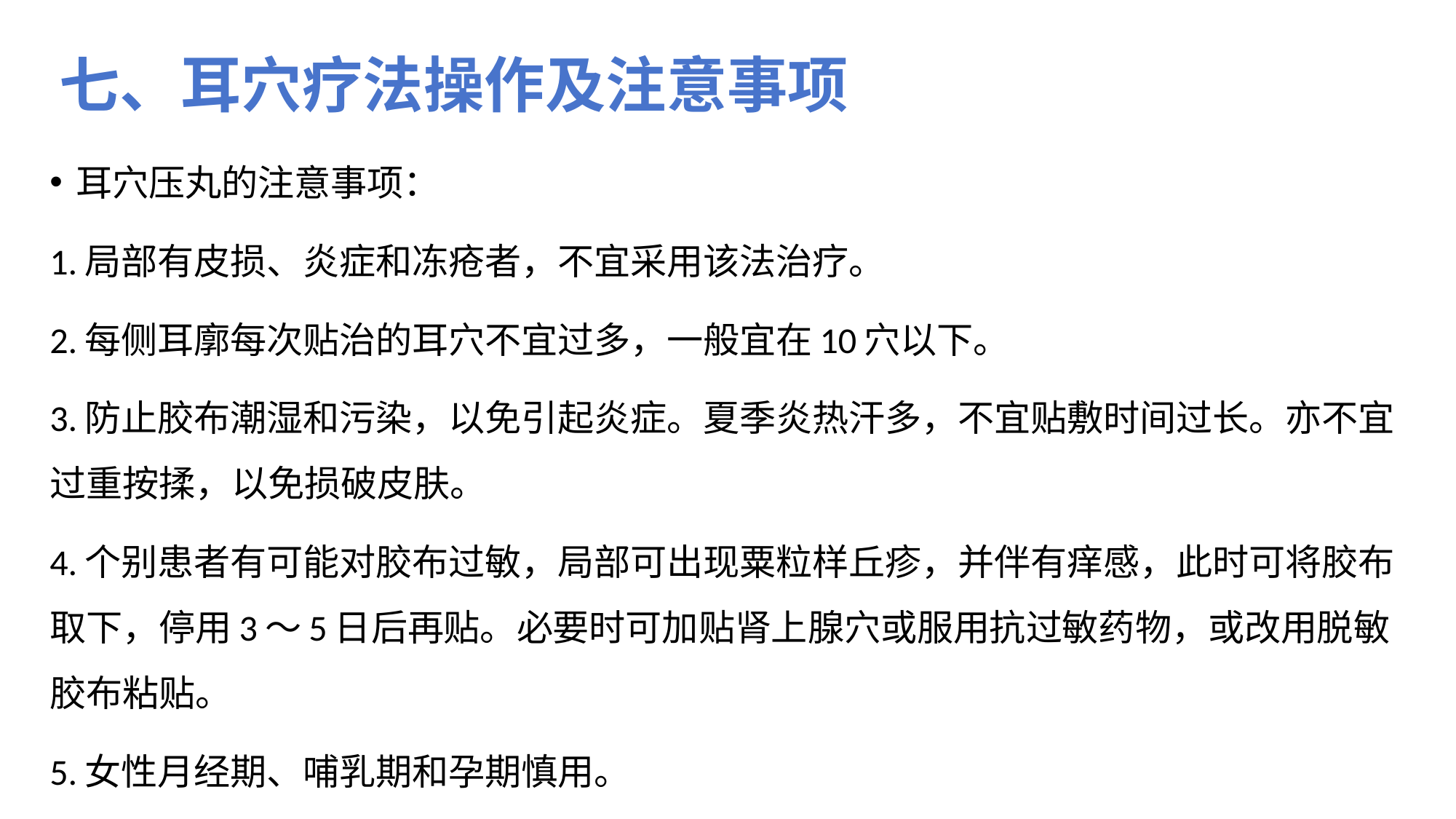

# 七、耳穴疗法操作及注意事项
耳穴压丸的注意事项：
1.局部有皮损、炎症和冻疮者，不宜采用该法治疗。
2.每侧耳廓每次贴治的耳穴不宜过多，一般宜在10穴以下。
3.防止胶布潮湿和污染，以免引起炎症。夏季炎热汗多，不宜贴敷时间过长。亦不宜过重按揉，以免损破皮肤。
4.个别患者有可能对胶布过敏，局部可出现粟粒样丘疹，并伴有痒感，此时可将胶布取下，停用3～5日后再贴。必要时可加贴肾上腺穴或服用抗过敏药物，或改用脱敏胶布粘贴。
5.女性月经期、哺乳期和孕期慎用。